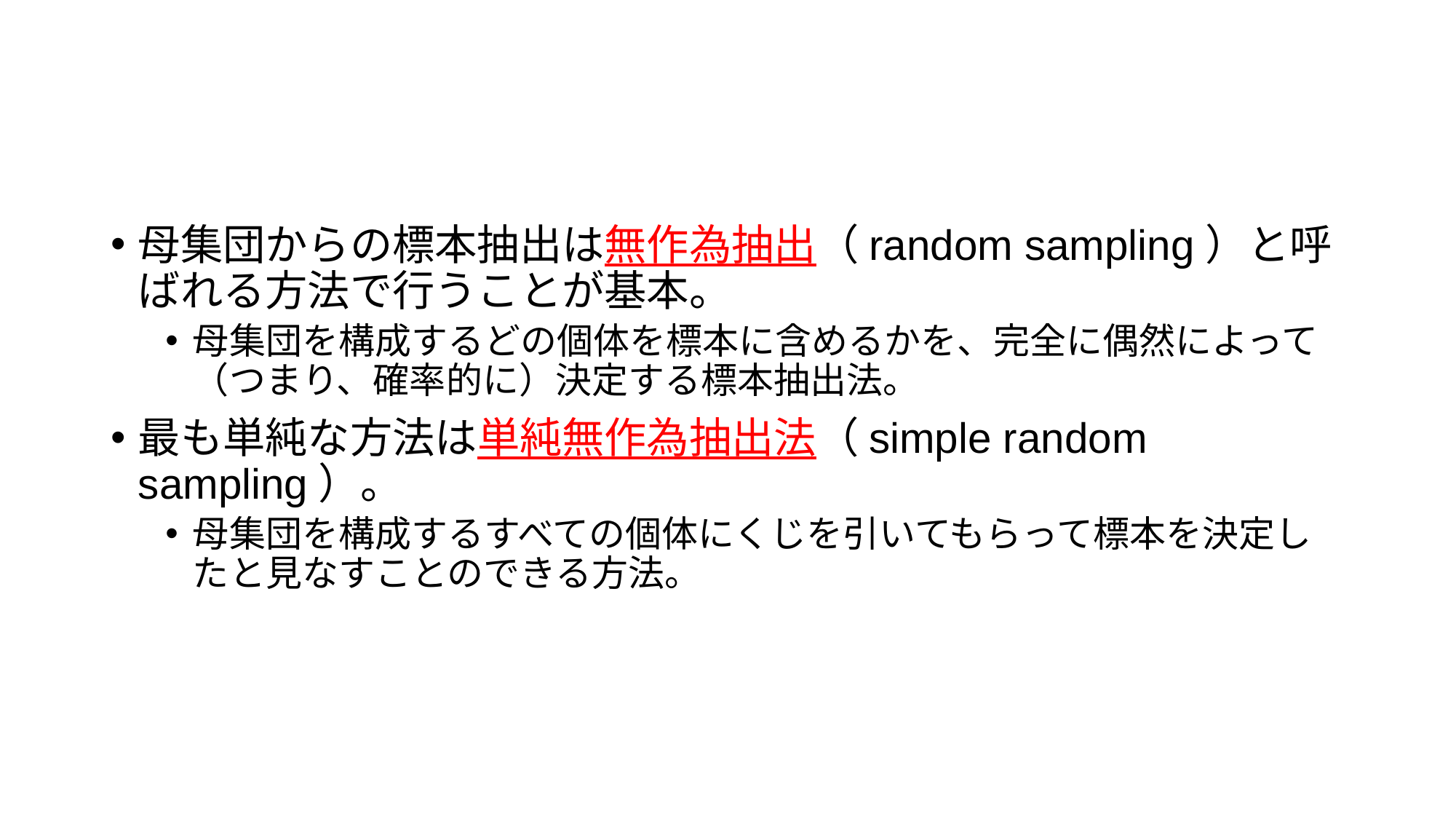

#
母集団からの標本抽出は無作為抽出（random sampling）と呼ばれる方法で行うことが基本。
母集団を構成するどの個体を標本に含めるかを、完全に偶然によって（つまり、確率的に）決定する標本抽出法。
最も単純な方法は単純無作為抽出法（simple random sampling）。
母集団を構成するすべての個体にくじを引いてもらって標本を決定したと見なすことのできる方法。